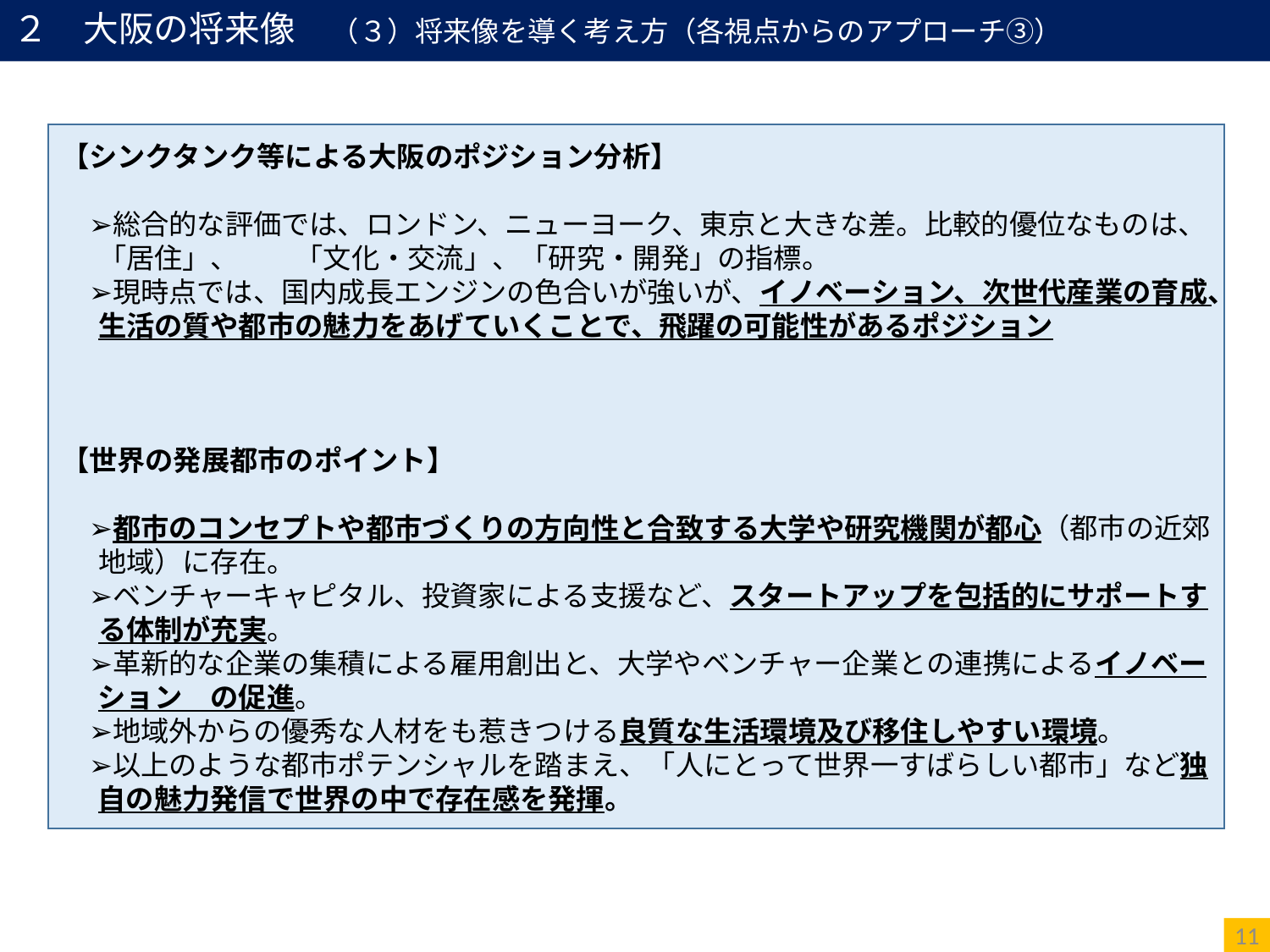

# ２　大阪の将来像　（３）将来像を導く考え方（各視点からのアプローチ③）
【シンクタンク等による大阪のポジション分析】

　➢総合的な評価では、ロンドン、ニューヨーク、東京と大きな差。比較的優位なものは、「居住」、　　「文化・交流」、「研究・開発」の指標。
　➢現時点では、国内成長エンジンの色合いが強いが、イノベーション、次世代産業の育成、生活の質や都市の魅力をあげていくことで、飛躍の可能性があるポジション

【世界の発展都市のポイント】

　➢都市のコンセプトや都市づくりの方向性と合致する大学や研究機関が都心（都市の近郊地域）に存在。
　➢ベンチャーキャピタル、投資家による支援など、スタートアップを包括的にサポートする体制が充実。
　➢革新的な企業の集積による雇用創出と、大学やベンチャー企業との連携によるイノベーション　の促進。
　➢地域外からの優秀な人材をも惹きつける良質な生活環境及び移住しやすい環境。
　➢以上のような都市ポテンシャルを踏まえ、「人にとって世界一すばらしい都市」など独自の魅力発信で世界の中で存在感を発揮。
11